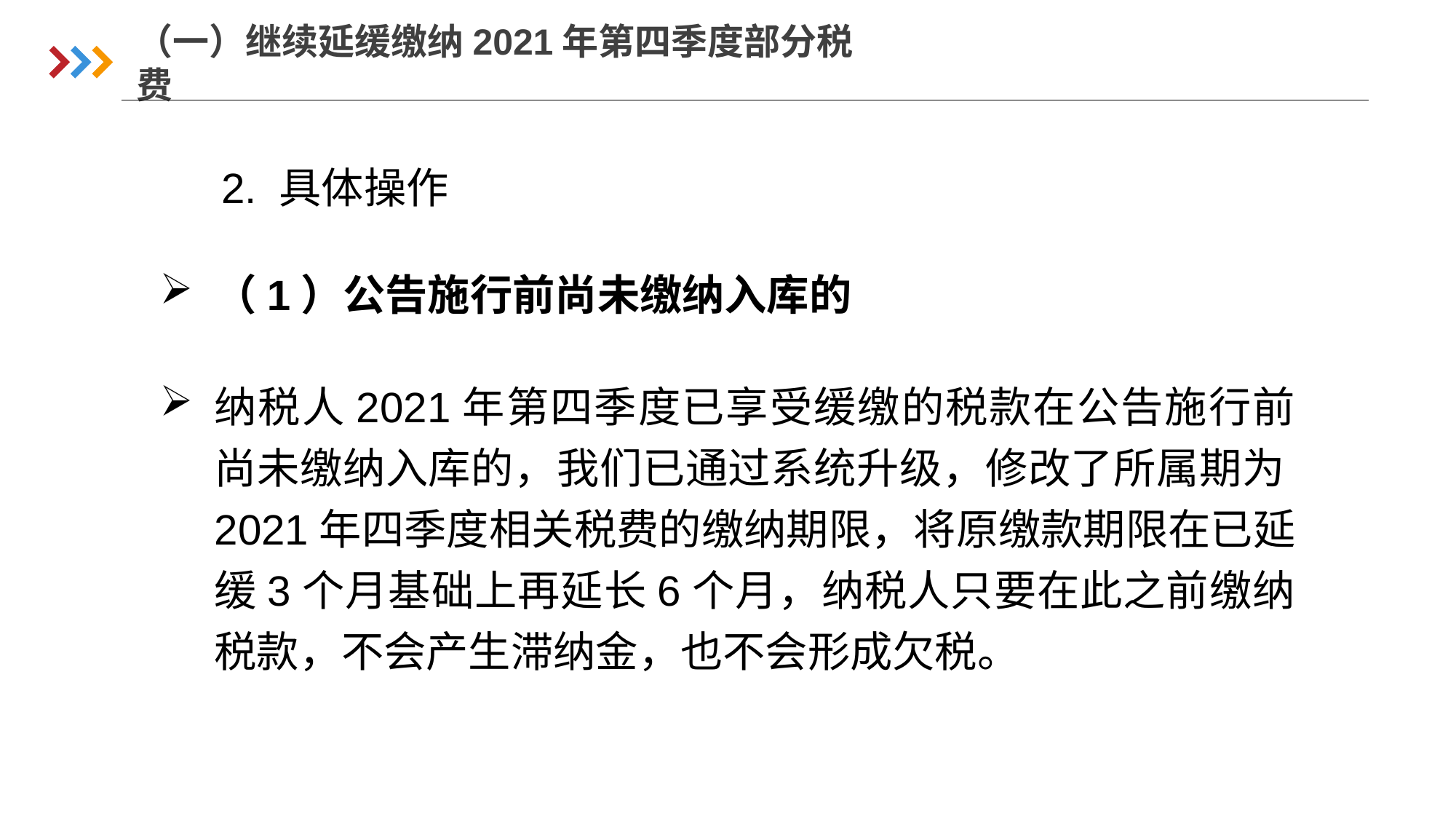

（一）继续延缓缴纳2021年第四季度部分税费

2. 具体操作
（1）公告施行前尚未缴纳入库的

纳税人2021年第四季度已享受缓缴的税款在公告施行前尚未缴纳入库的，我们已通过系统升级，修改了所属期为2021年四季度相关税费的缴纳期限，将原缴款期限在已延缓3个月基础上再延长6个月，纳税人只要在此之前缴纳税款，不会产生滞纳金，也不会形成欠税。